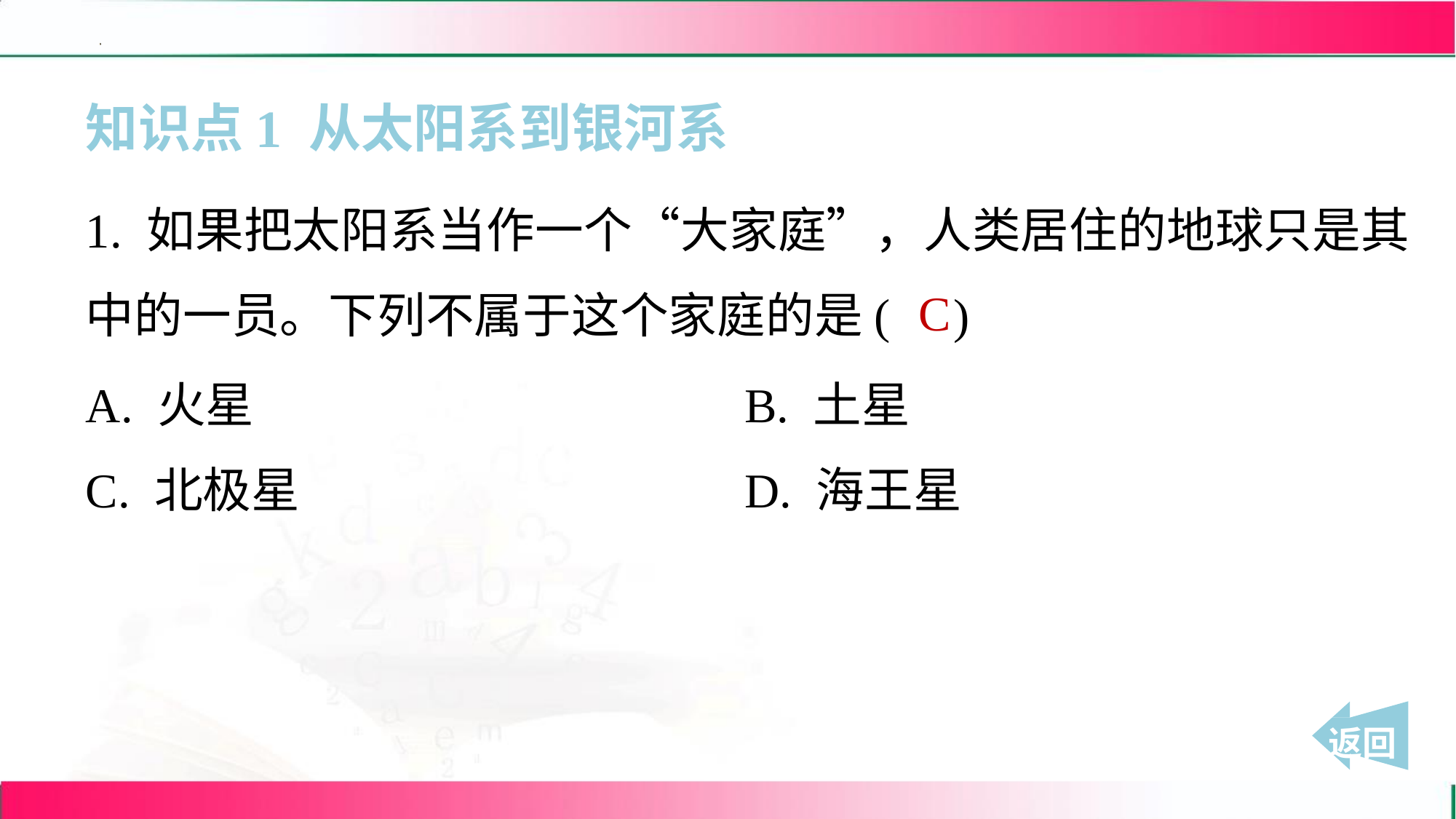

知识点1 从太阳系到银河系
1. 如果把太阳系当作一个“大家庭”，人类居住的地球只是其
中的一员。下列不属于这个家庭的是(     )
C
A. 火星	B. 土星
C. 北极星	D. 海王星
 返回